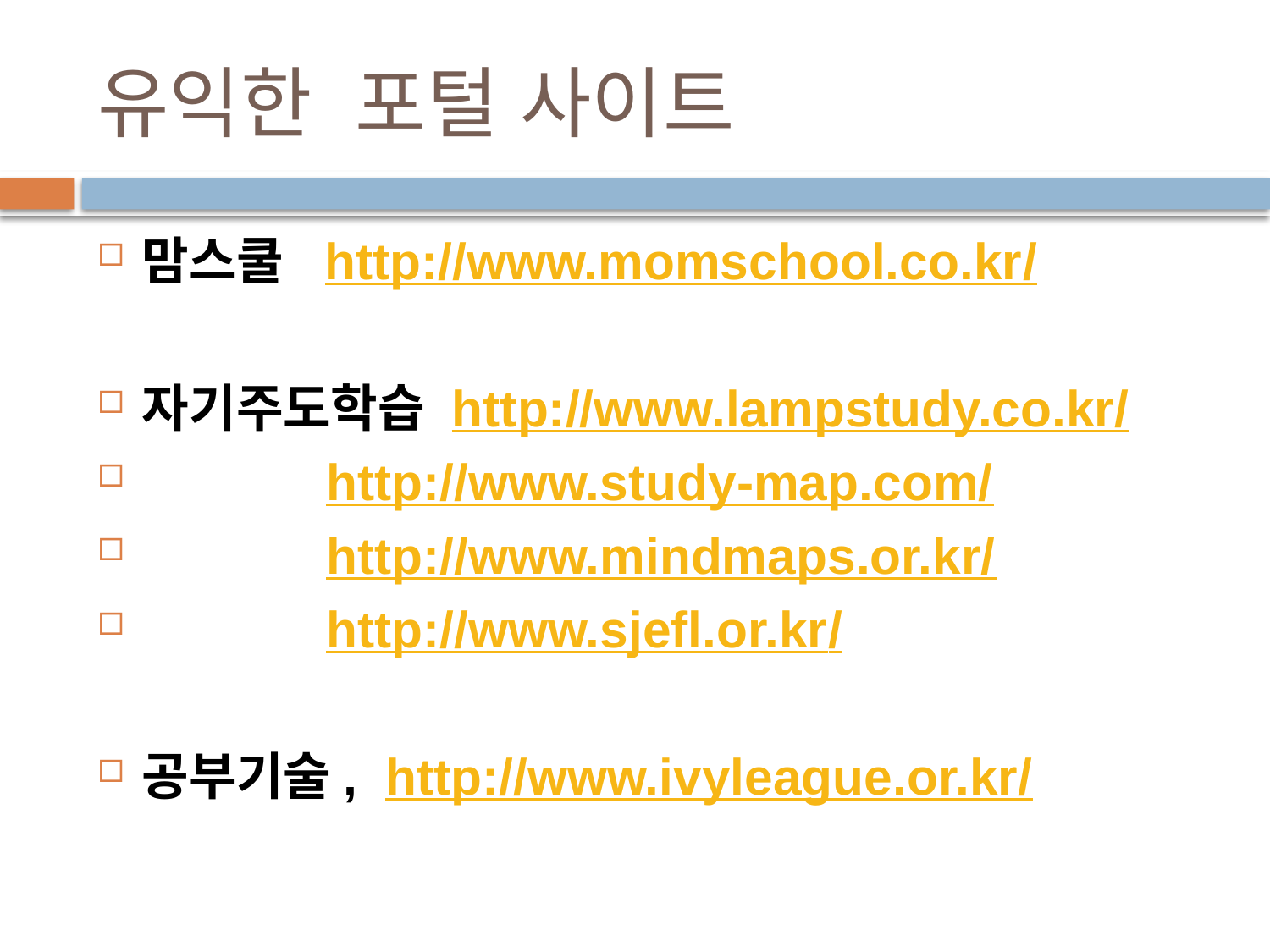

# 유익한  포털 사이트
맘스쿨  http://www.momschool.co.kr/

자기주도학습 http://www.lampstudy.co.kr/
             http://www.study-map.com/
             http://www.mindmaps.or.kr/
             http://www.sjefl.or.kr/

공부기술,  http://www.ivyleague.or.kr/